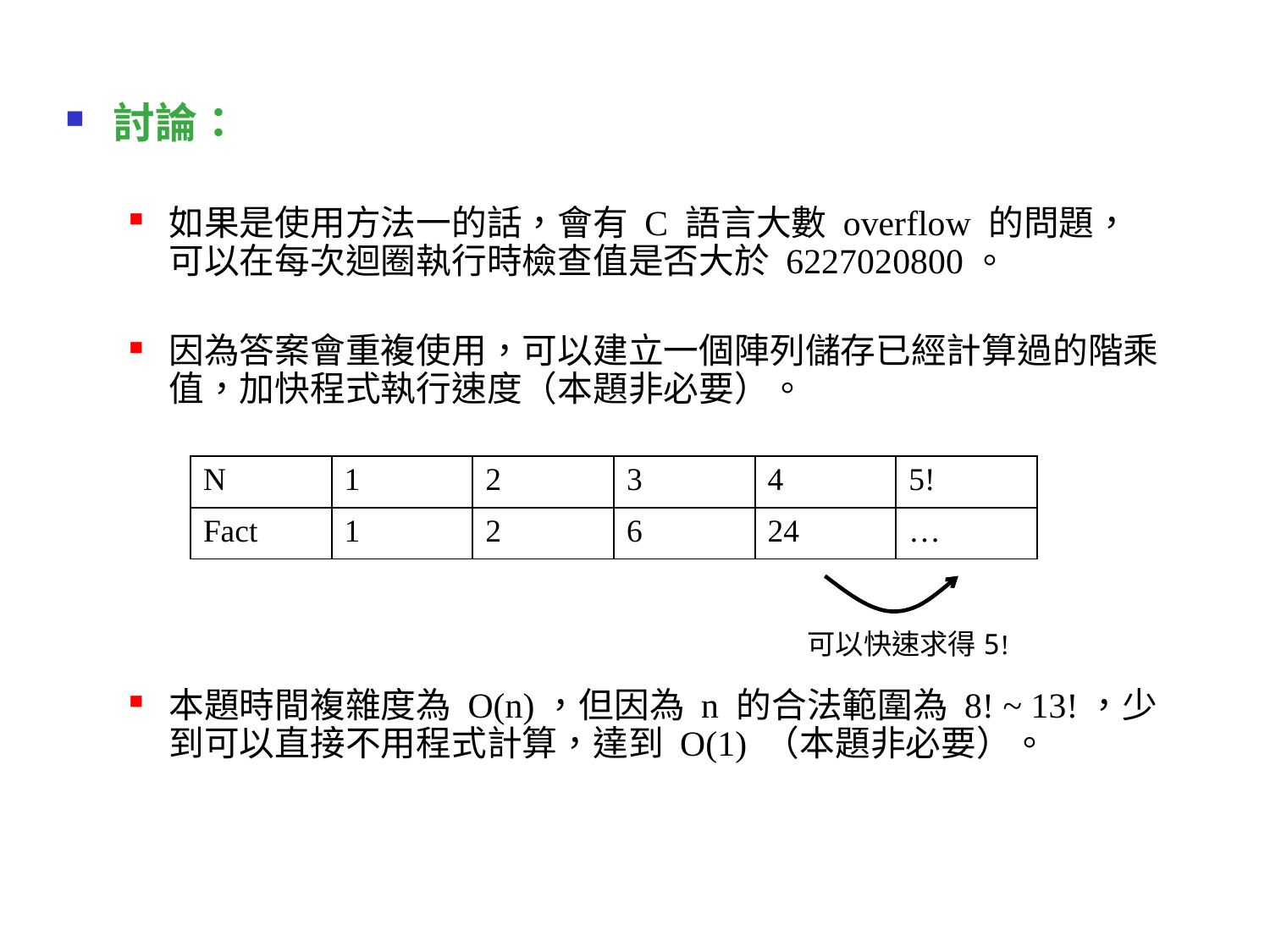

討論：
如果是使用方法一的話，會有 C 語言大數 overflow 的問題，可以在每次迴圈執行時檢查值是否大於 6227020800。

因為答案會重複使用，可以建立一個陣列儲存已經計算過的階乘值，加快程式執行速度（本題非必要）。

本題時間複雜度為 O(n)，但因為 n 的合法範圍為 8! ~ 13!，少到可以直接不用程式計算，達到 O(1) （本題非必要）。

| N | 1 | 2 | 3 | 4 | 5! |
| --- | --- | --- | --- | --- | --- |
| Fact | 1 | 2 | 6 | 24 | … |

可以快速求得5!